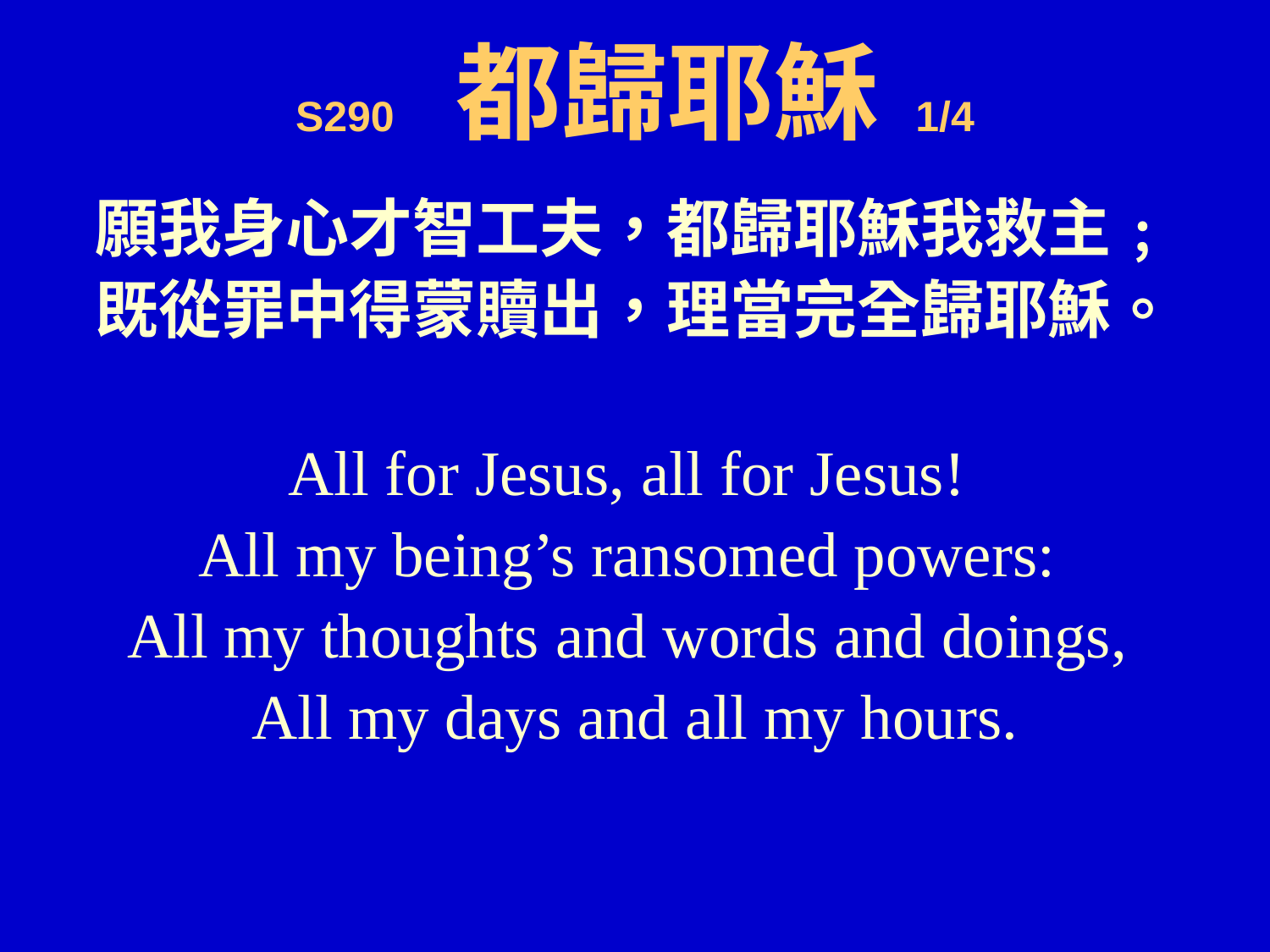

# S290  都歸耶穌 1/4
願我身心才智工夫，都歸耶穌我救主﹔
既從罪中得蒙贖出，理當完全歸耶穌。

All for Jesus, all for Jesus!
All my being’s ransomed powers:
All my thoughts and words and doings,
All my days and all my hours.